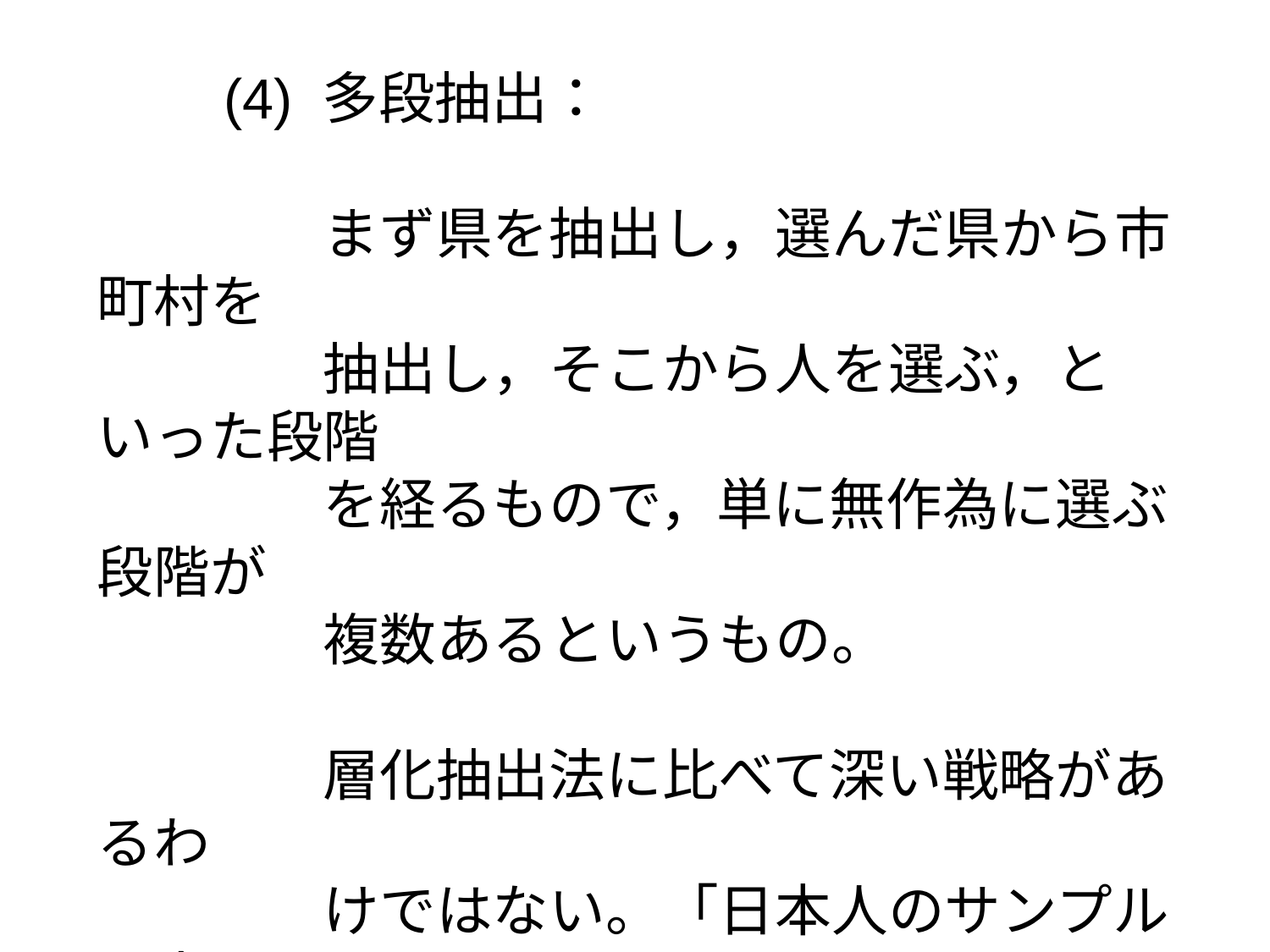

(4) 多段抽出：

　　　　まず県を抽出し，選んだ県から市町村を
　　　　抽出し，そこから人を選ぶ，といった段階
　　　　を経るもので，単に無作為に選ぶ段階が
　　　　複数あるというもの。

　　　　層化抽出法に比べて深い戦略があるわ
　　　　けではない。「日本人のサンプルを全国
　　　　から100人得たい」という場合，全国民の
　　　　リストがない以上，まずダーツで行く場所
　　　　を決め，そこで人を選ぶしかない。